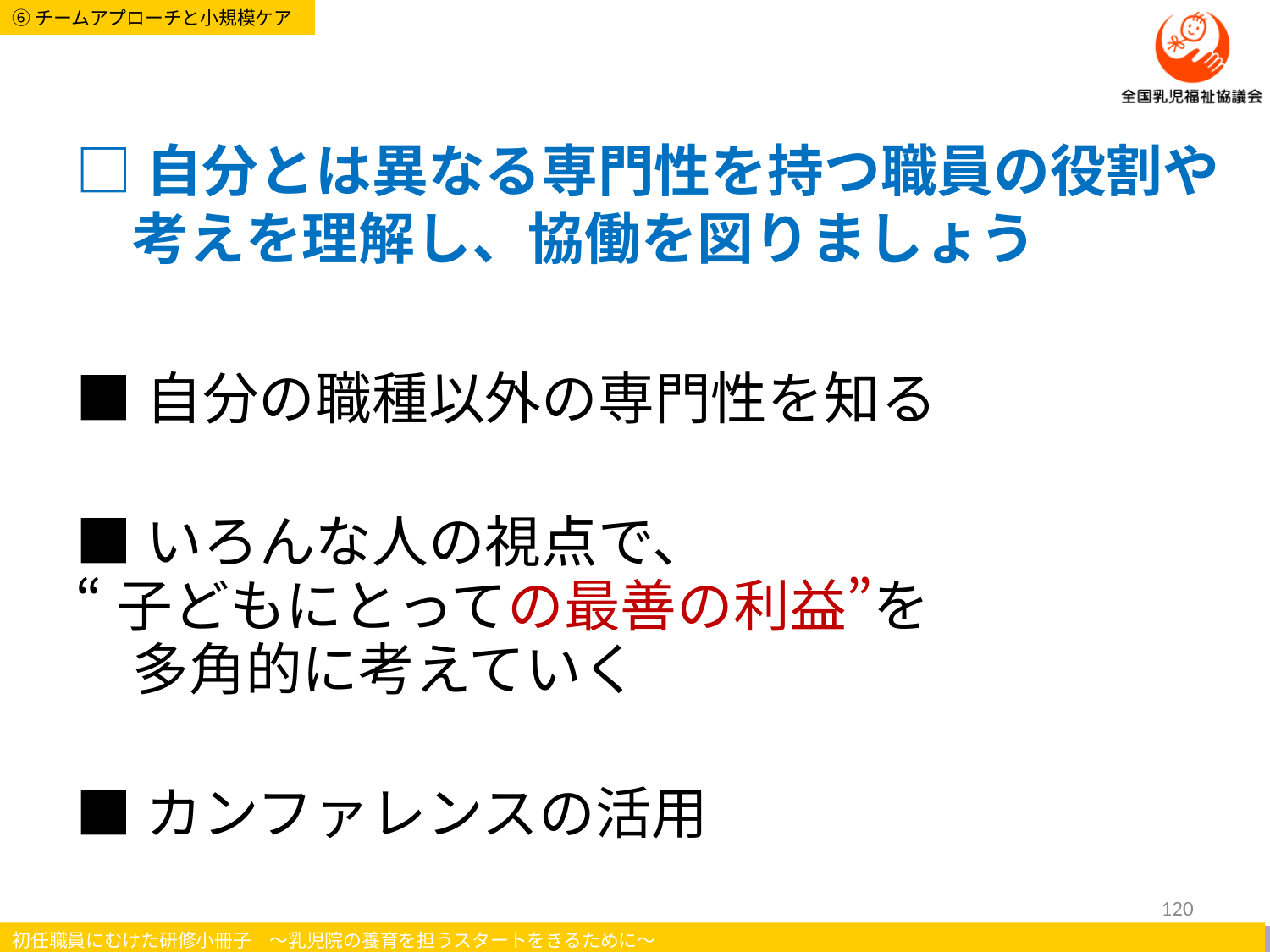

# □自分とは異なる専門性を持つ職員の役割や 　考えを理解し、協働を図りましょう
■自分の職種以外の専門性を知る

■いろんな人の視点で、
“子どもにとっての最善の利益”を
　多角的に考えていく

■カンファレンスの活用

120